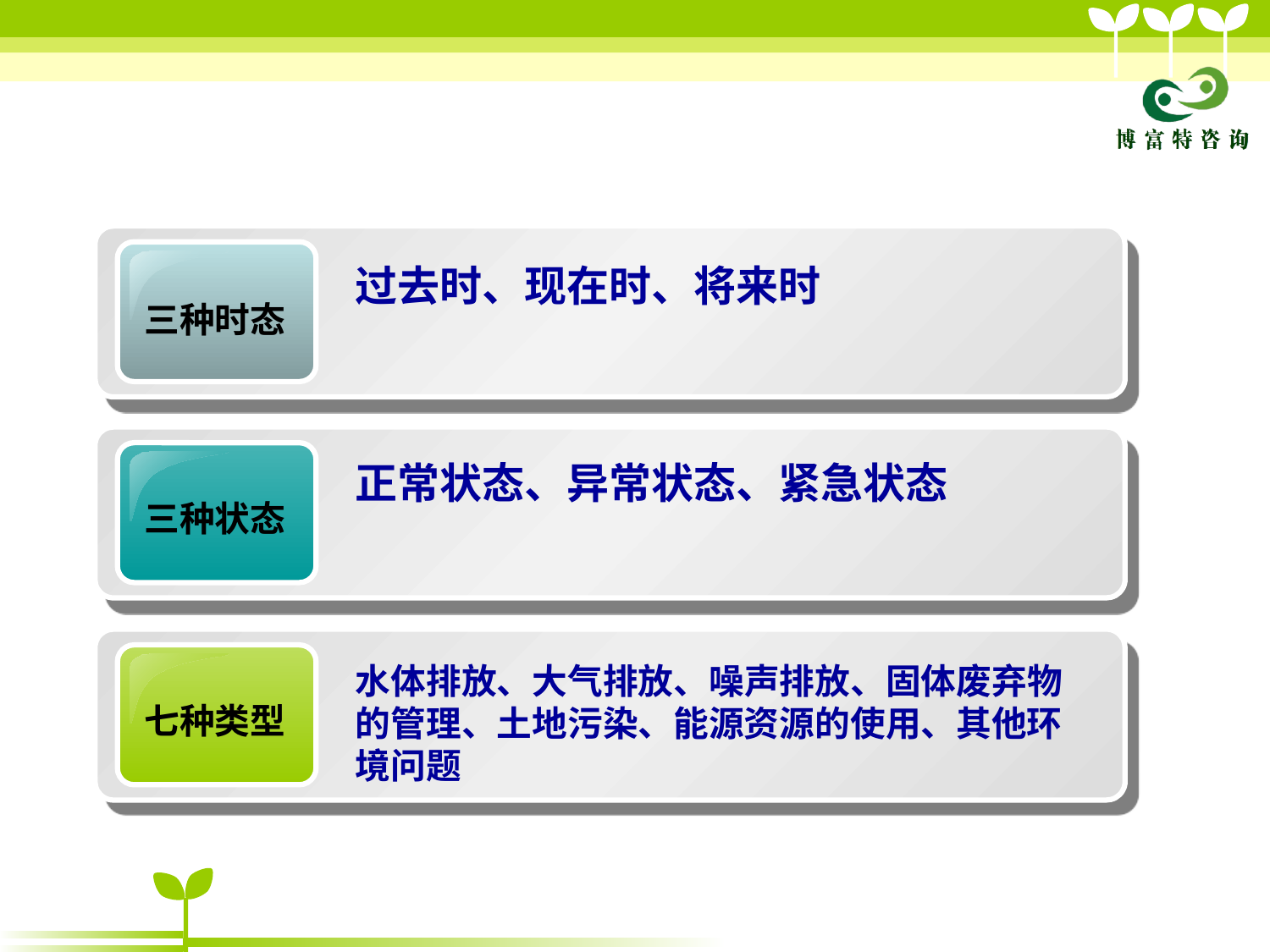

三种时态
过去时、现在时、将来时

三种状态
正常状态、异常状态、紧急状态

七种类型
水体排放、大气排放、噪声排放、固体废弃物
的管理、土地污染、能源资源的使用、其他环
境问题